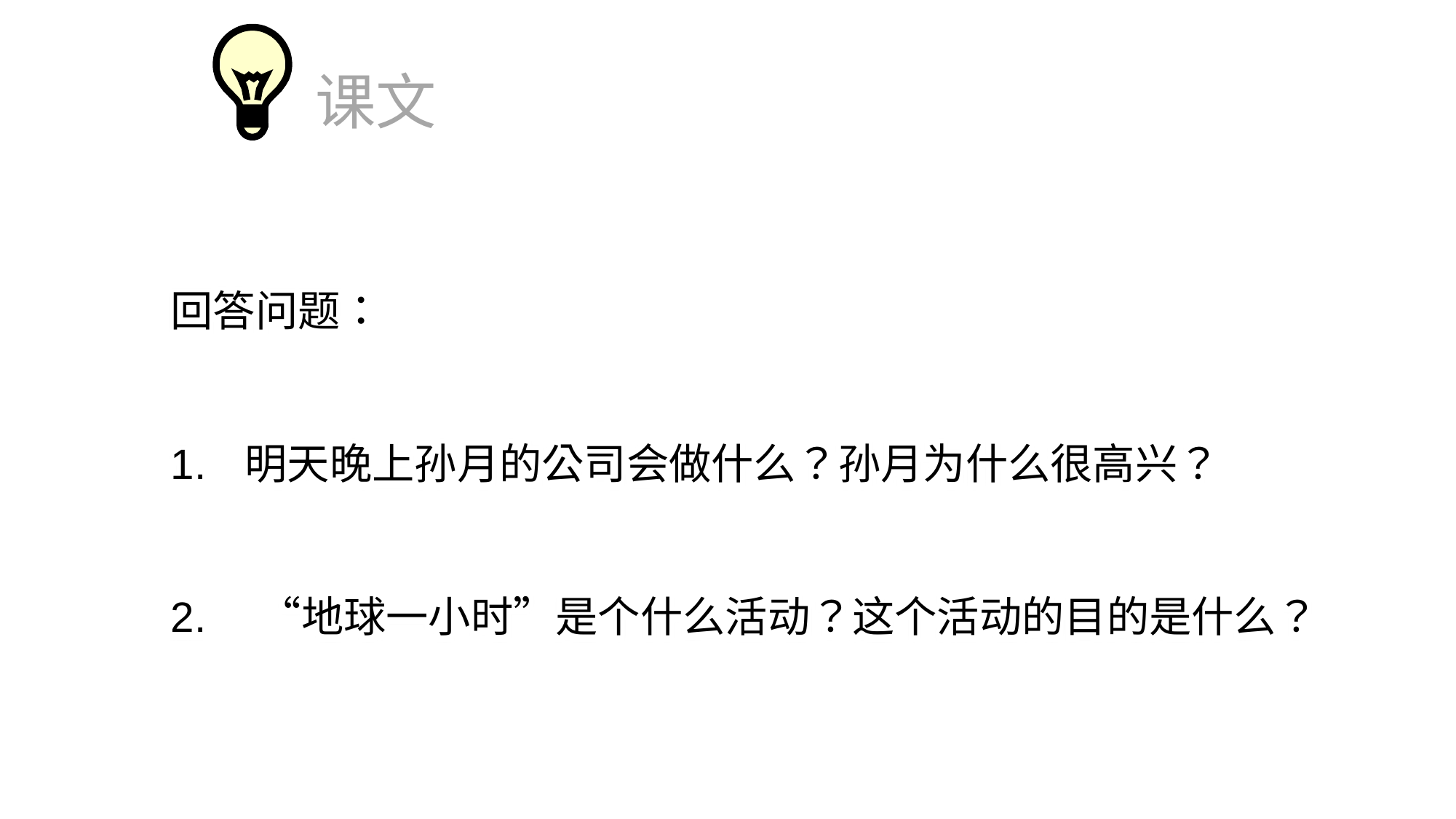

课文
回答问题：

 明天晚上孙月的公司会做什么？孙月为什么很高兴？

2.　“地球一小时”是个什么活动？这个活动的目的是什么？